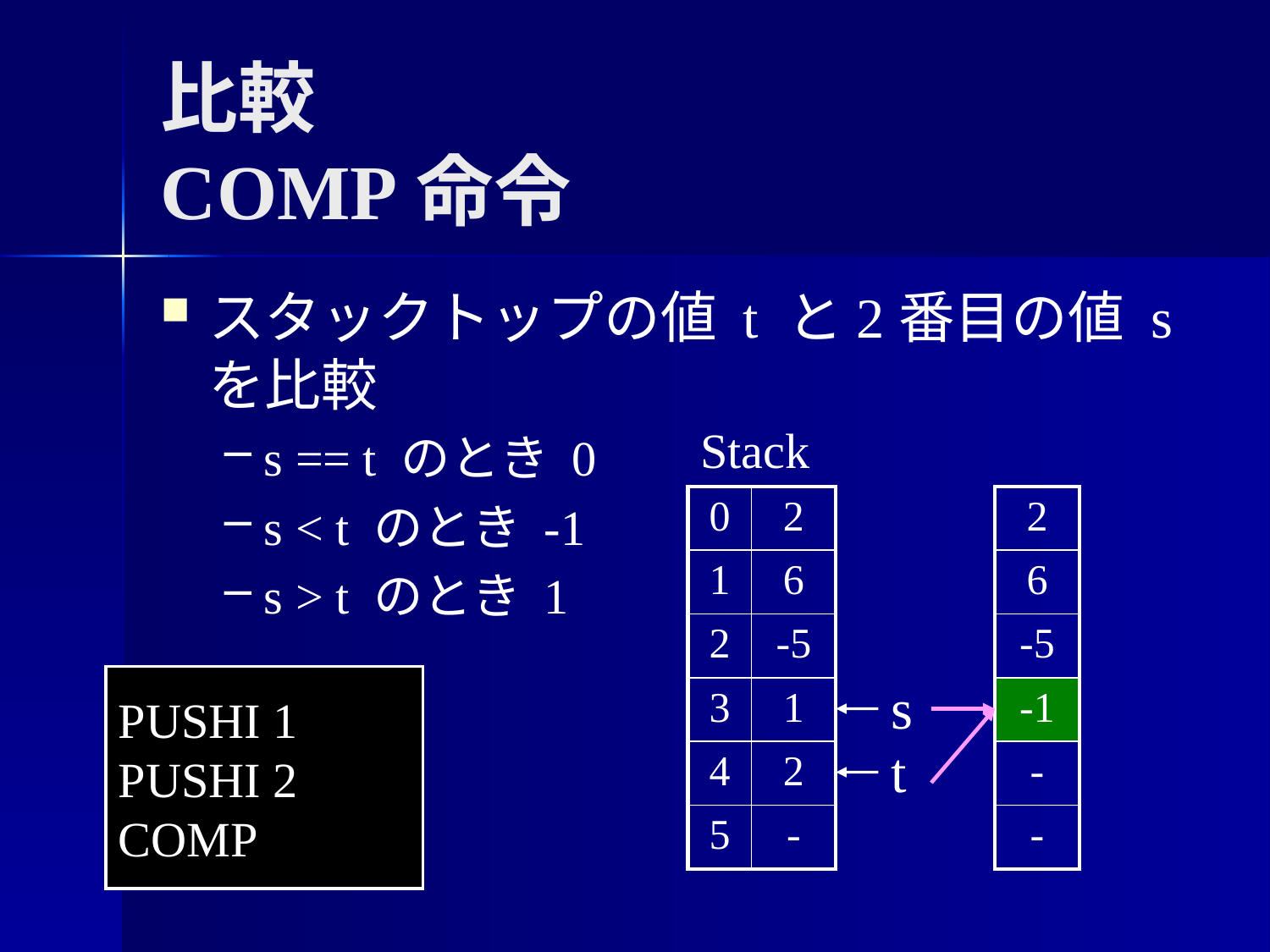

比較
COMP命令
スタックトップの値 t と2番目の値 s を比較
s == t のとき 0
s < t のとき -1
s > t のとき 1
Stack
| 0 | 2 |
| --- | --- |
| 1 | 6 |
| 2 | -5 |
| 3 | 1 |
| 4 | 2 |
| 5 | - |
| 2 |
| --- |
| 6 |
| -5 |
| -1 |
| - |
| - |
PUSHI 1
PUSHI 2
COMP
s

t